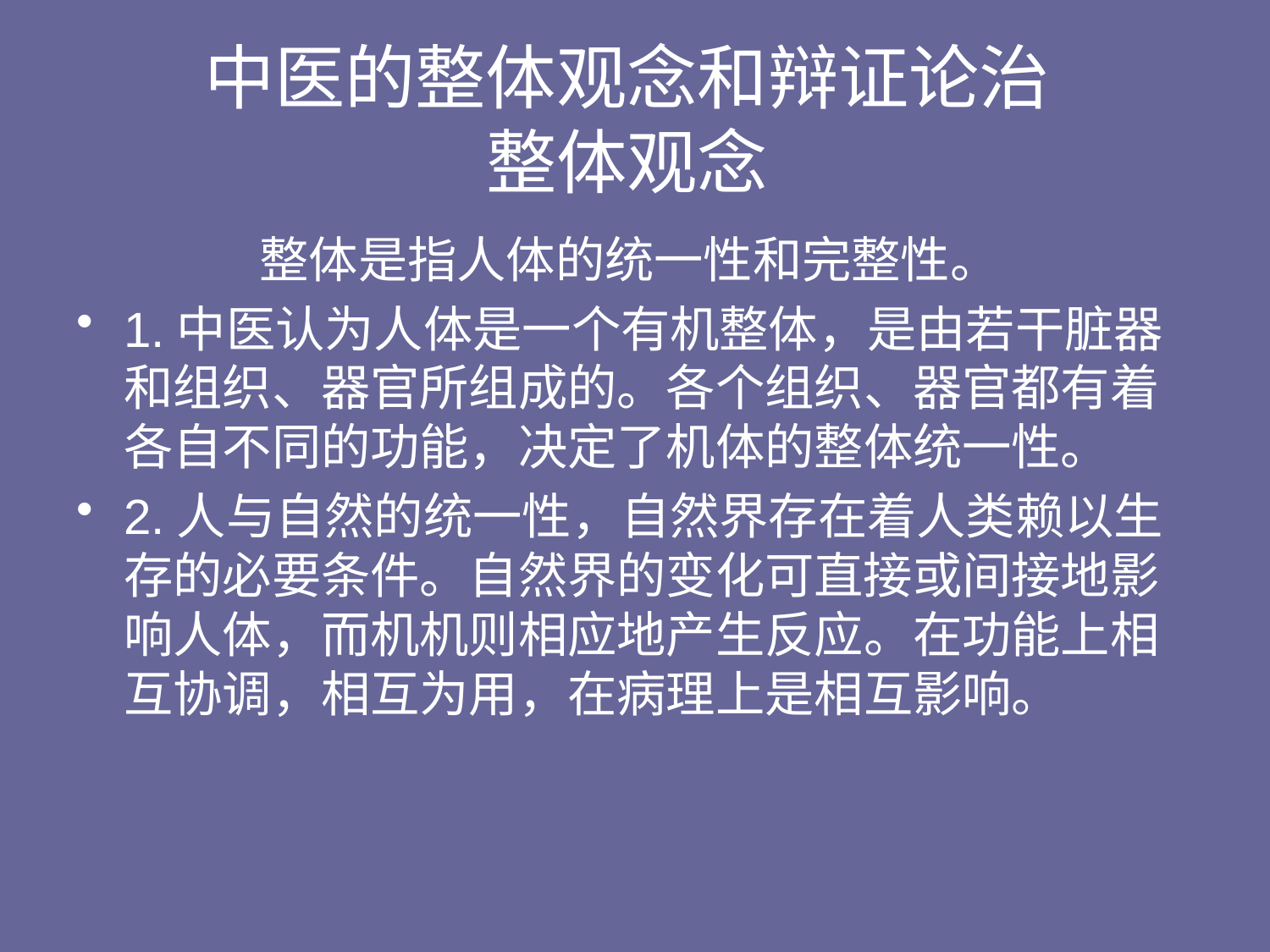

# 中医的整体观念和辩证论治 整体观念
整体是指人体的统一性和完整性。
1.中医认为人体是一个有机整体，是由若干脏器和组织、器官所组成的。各个组织、器官都有着各自不同的功能，决定了机体的整体统一性。
2.人与自然的统一性，自然界存在着人类赖以生存的必要条件。自然界的变化可直接或间接地影响人体，而机机则相应地产生反应。在功能上相互协调，相互为用，在病理上是相互影响。